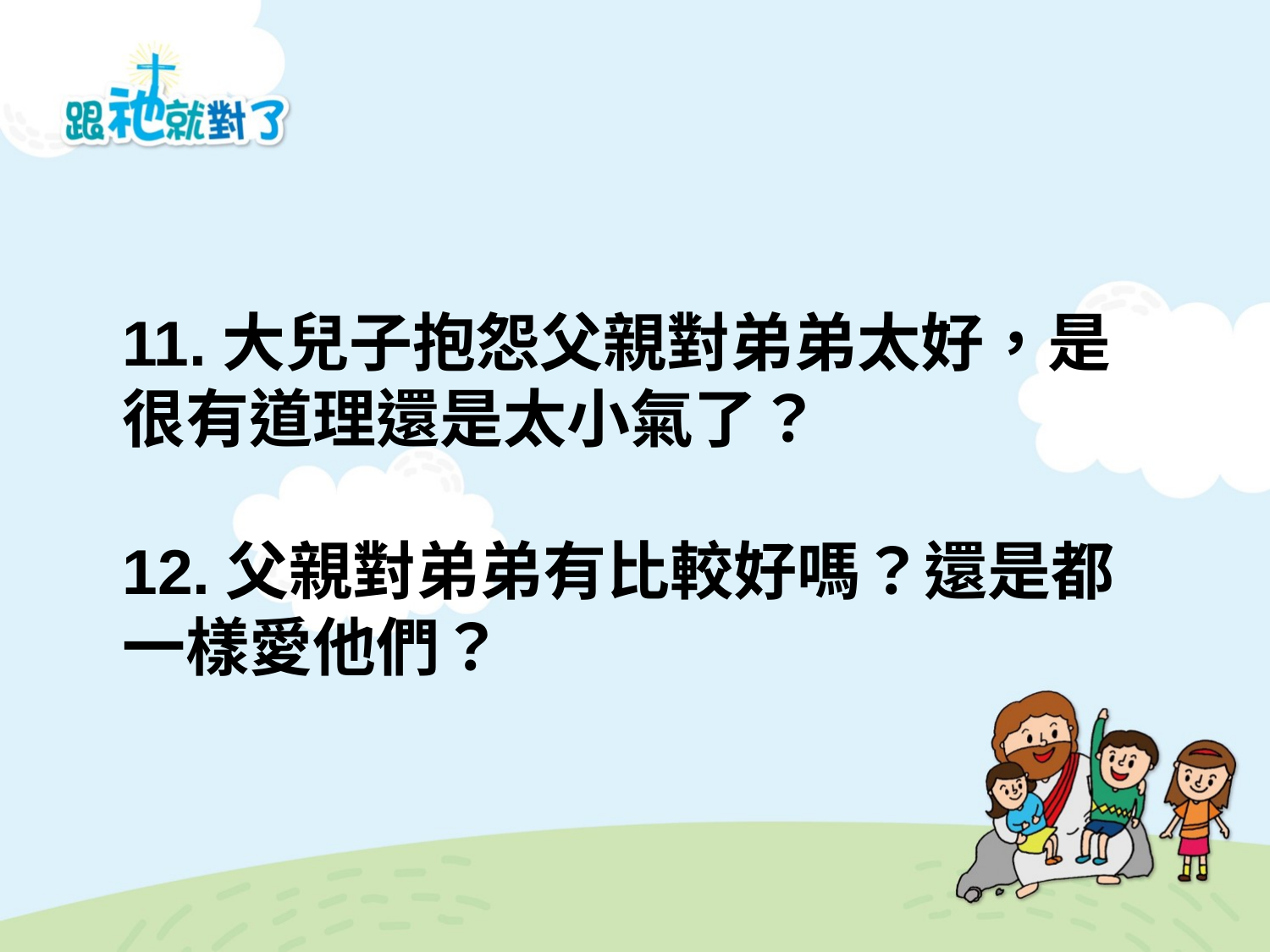

11.大兒子抱怨父親對弟弟太好，是很有道理還是太小氣了？

12.父親對弟弟有比較好嗎？還是都一樣愛他們？